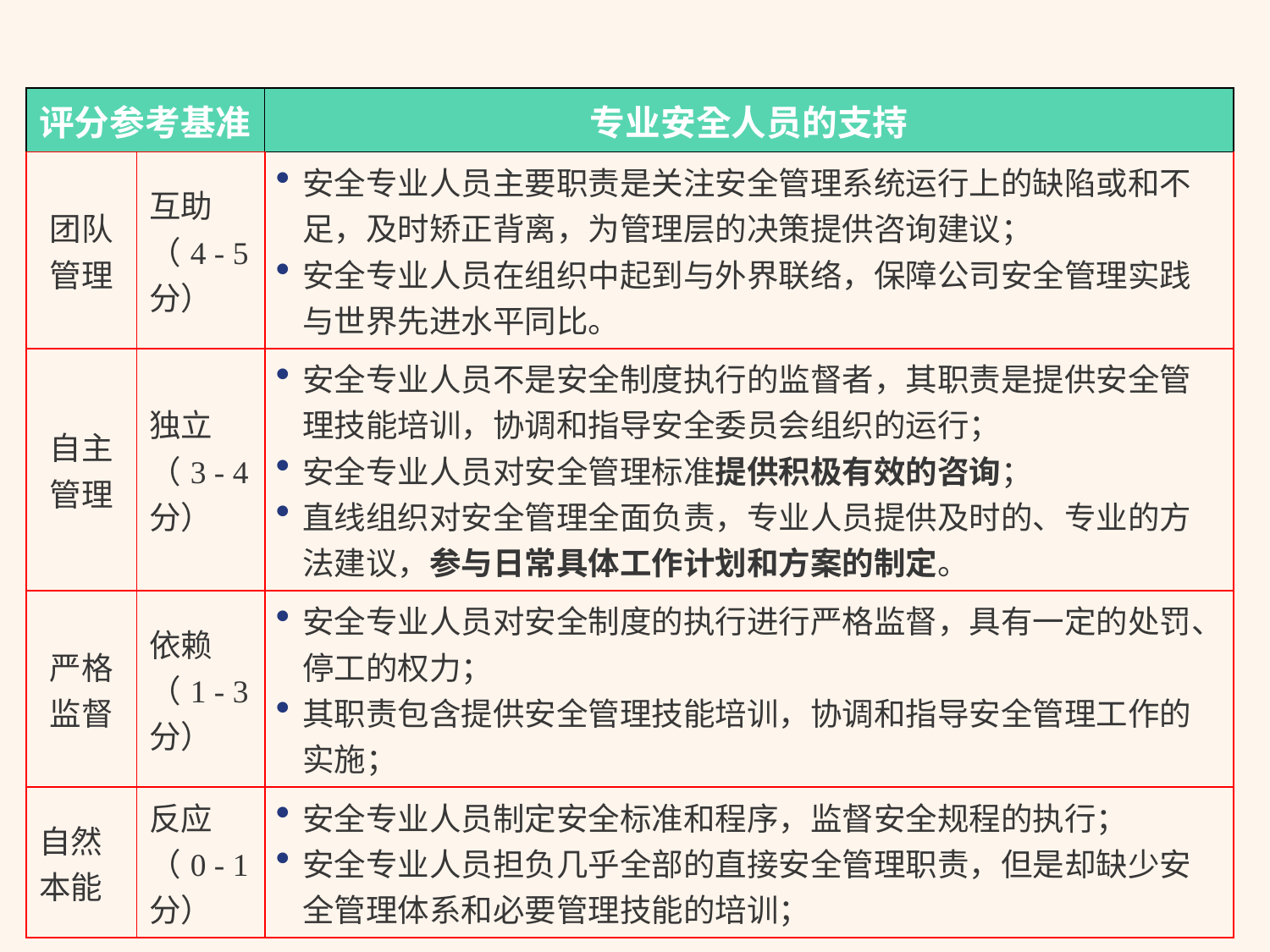

| 评分参考基准 |  | 专业安全人员的支持 |
| --- | --- | --- |
| 团队管理 | 互助（4 - 5分） | 安全专业人员主要职责是关注安全管理系统运行上的缺陷或和不足，及时矫正背离，为管理层的决策提供咨询建议； 安全专业人员在组织中起到与外界联络，保障公司安全管理实践与世界先进水平同比。 |
| 自主管理 | 独立（3 - 4分） | 安全专业人员不是安全制度执行的监督者，其职责是提供安全管理技能培训，协调和指导安全委员会组织的运行； 安全专业人员对安全管理标准提供积极有效的咨询； 直线组织对安全管理全面负责，专业人员提供及时的、专业的方法建议，参与日常具体工作计划和方案的制定。 |
| 严格监督 | 依赖（1 - 3分） | 安全专业人员对安全制度的执行进行严格监督，具有一定的处罚、停工的权力； 其职责包含提供安全管理技能培训，协调和指导安全管理工作的实施； |
| 自然本能 | 反应（0 - 1分） | 安全专业人员制定安全标准和程序，监督安全规程的执行； 安全专业人员担负几乎全部的直接安全管理职责，但是却缺少安全管理体系和必要管理技能的培训； |